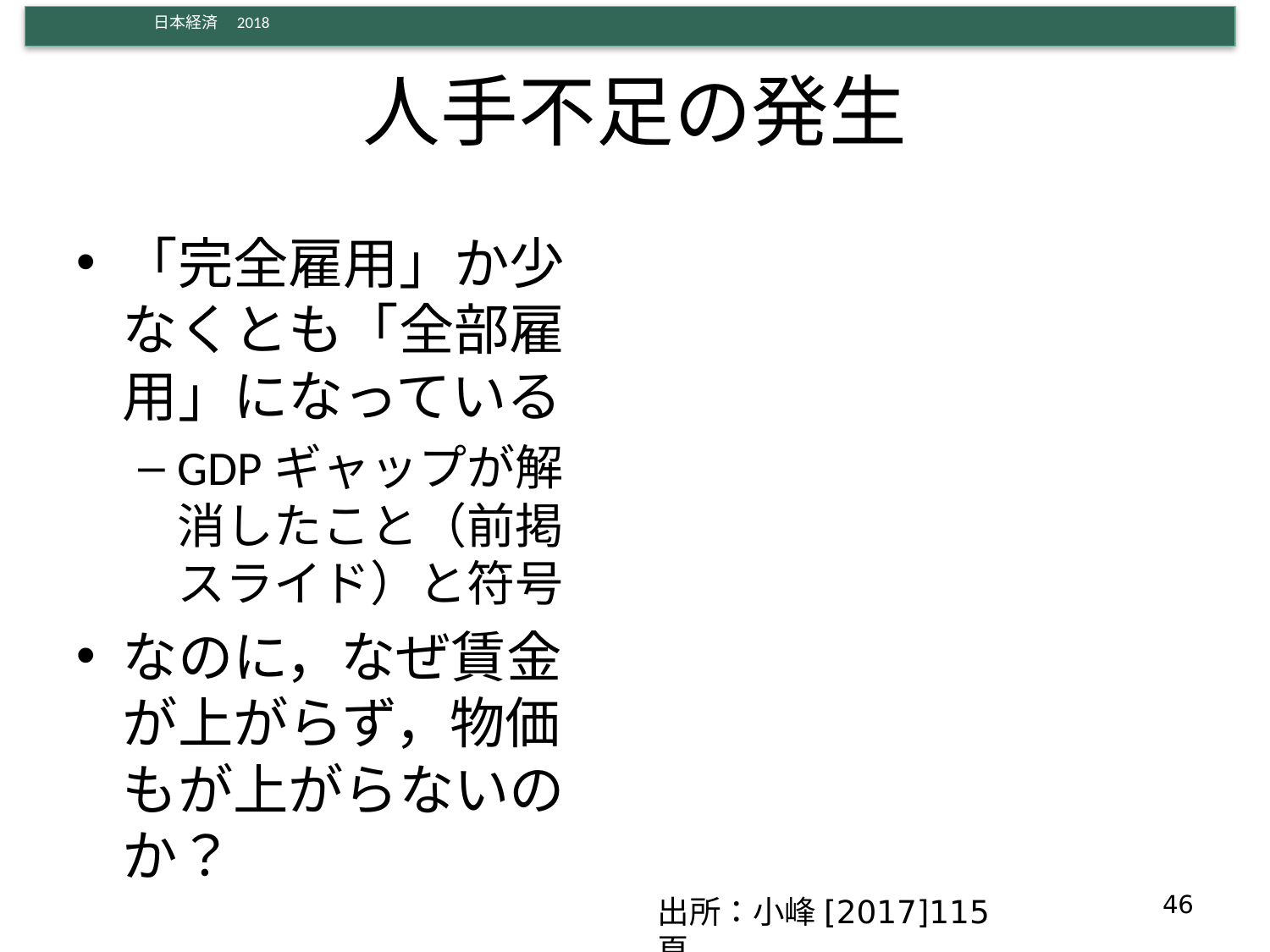

# 人手不足の発生
「完全雇用」か少なくとも「全部雇用」になっている
GDPギャップが解消したこと（前掲スライド）と符号
なのに，なぜ賃金が上がらず，物価もが上がらないのか？
46
出所：小峰[2017]115頁。